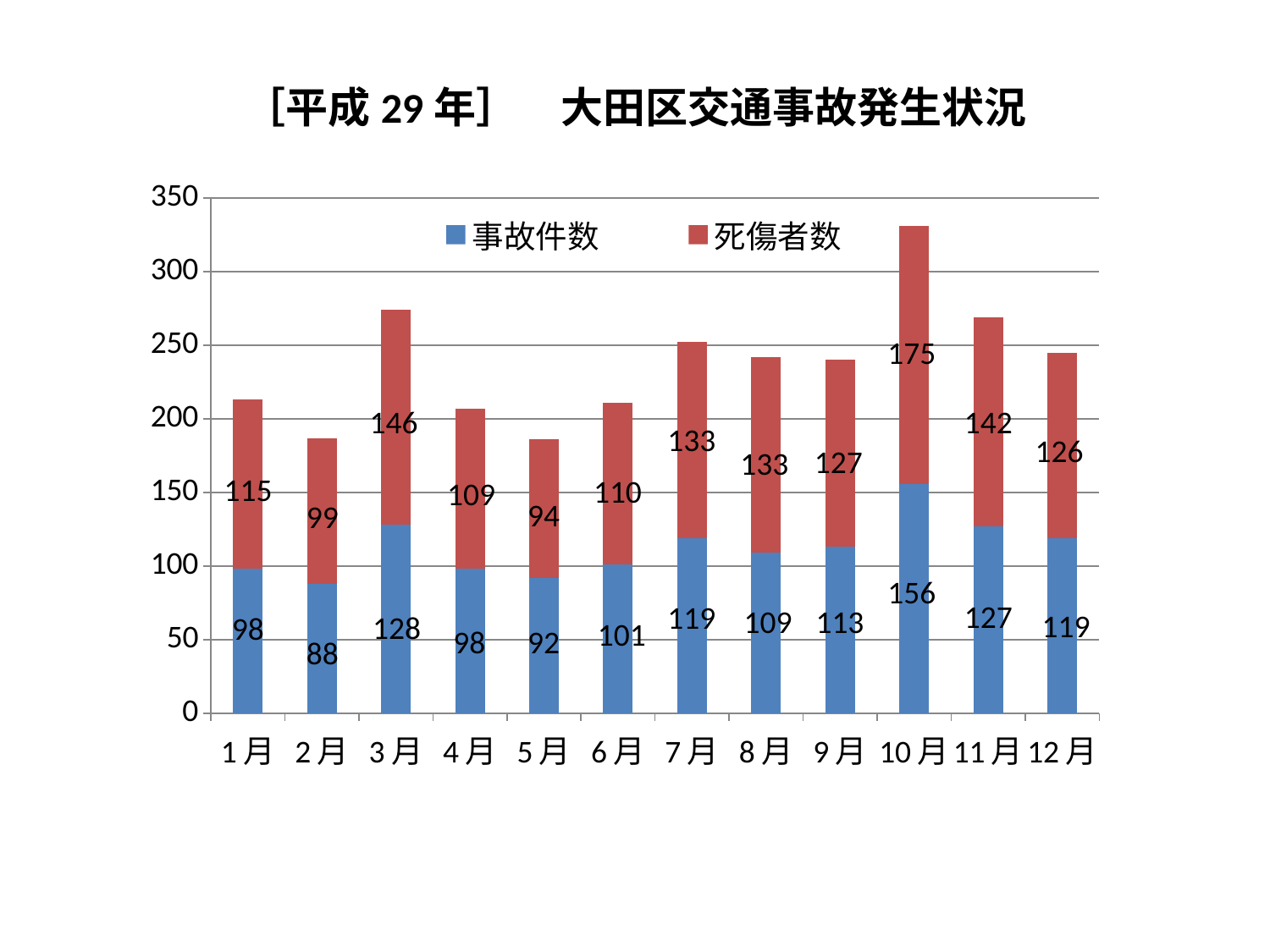

# ［平成29年］　大田区交通事故発生状況

### Chart

| Category | 事故件数 | 死傷者数 |
|---|---|---|
| 1月 | 98.0 | 115.0 |
| 2月 | 88.0 | 99.0 |
| 3月 | 128.0 | 146.0 |
| 4月 | 98.0 | 109.0 |
| 5月 | 92.0 | 94.0 |
| 6月 | 101.0 | 110.0 |
| 7月 | 119.0 | 133.0 |
| 8月 | 109.0 | 133.0 |
| 9月 | 113.0 | 127.0 |
| 10月 | 156.0 | 175.0 |
| 11月 | 127.0 | 142.0 |
| 12月 | 119.0 | 126.0 |
175
146
142
133
126
127
133
115
110
109
94
99
156
127
119
109
113
119
128
98
101
92
98
88